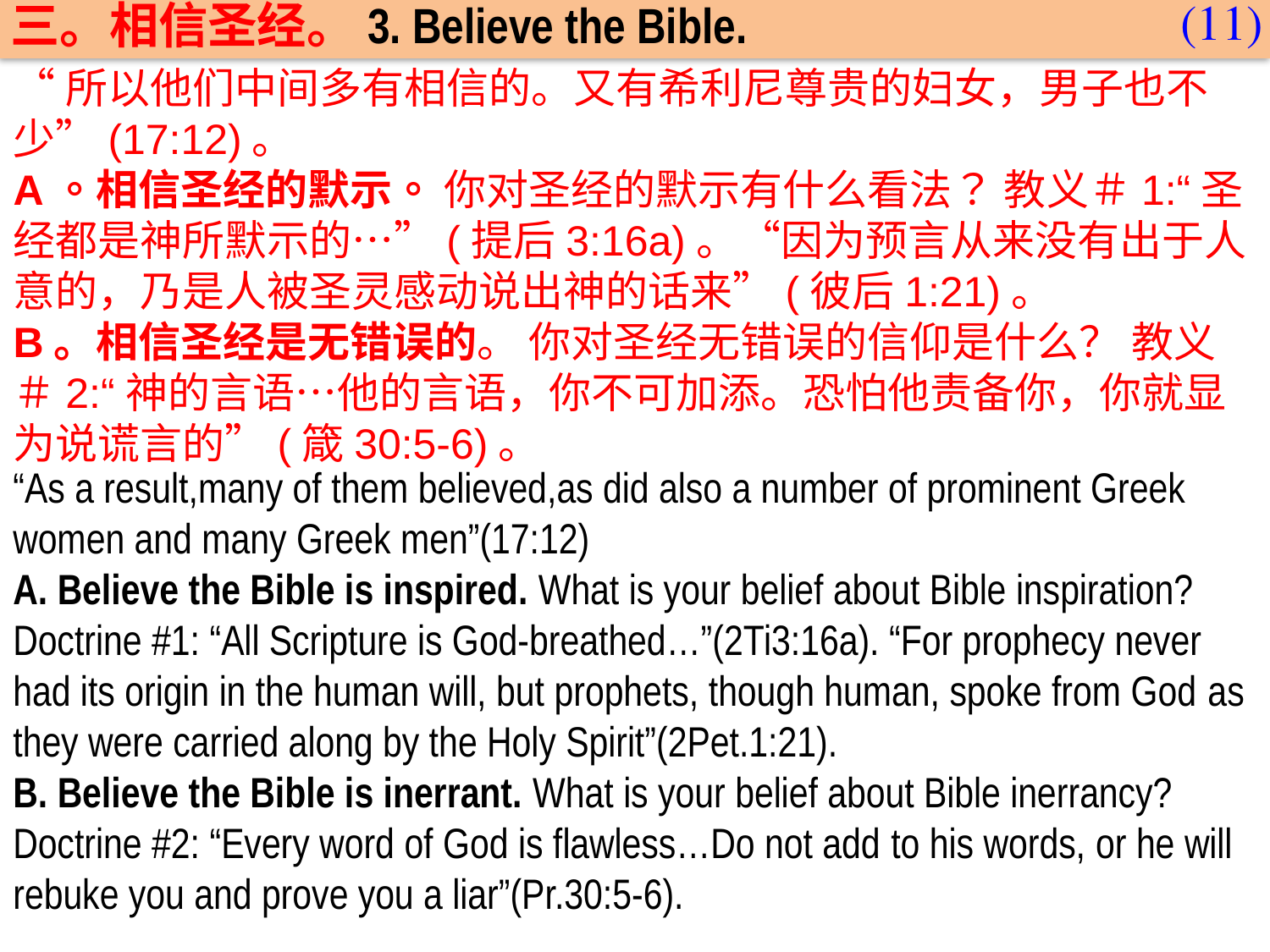

(11)
三。相信圣经。3. Believe the Bible.

“所以他们中间多有相信的。又有希利尼尊贵的妇女，男子也不少”(17:12)。
A。相信圣经的默示。 你对圣经的默示有什么看法？ 教义＃1:“圣经都是神所默示的…”(提后3:16a)。“因为预言从来没有出于人意的，乃是人被圣灵感动说出神的话来”(彼后1:21)。
B。相信圣经是无错误的。 你对圣经无错误的信仰是什么？ 教义＃2:“神的言语…他的言语，你不可加添。恐怕他责备你，你就显为说谎言的”(箴30:5-6)。
“As a result,many of them believed,as did also a number of prominent Greek women and many Greek men”(17:12)
A. Believe the Bible is inspired. What is your belief about Bible inspiration? Doctrine #1: “All Scripture is God-breathed…”(2Ti3:16a). “For prophecy never had its origin in the human will, but prophets, though human, spoke from God as they were carried along by the Holy Spirit”(2Pet.1:21).
B. Believe the Bible is inerrant. What is your belief about Bible inerrancy? Doctrine #2: “Every word of God is flawless…Do not add to his words, or he will rebuke you and prove you a liar”(Pr.30:5-6).